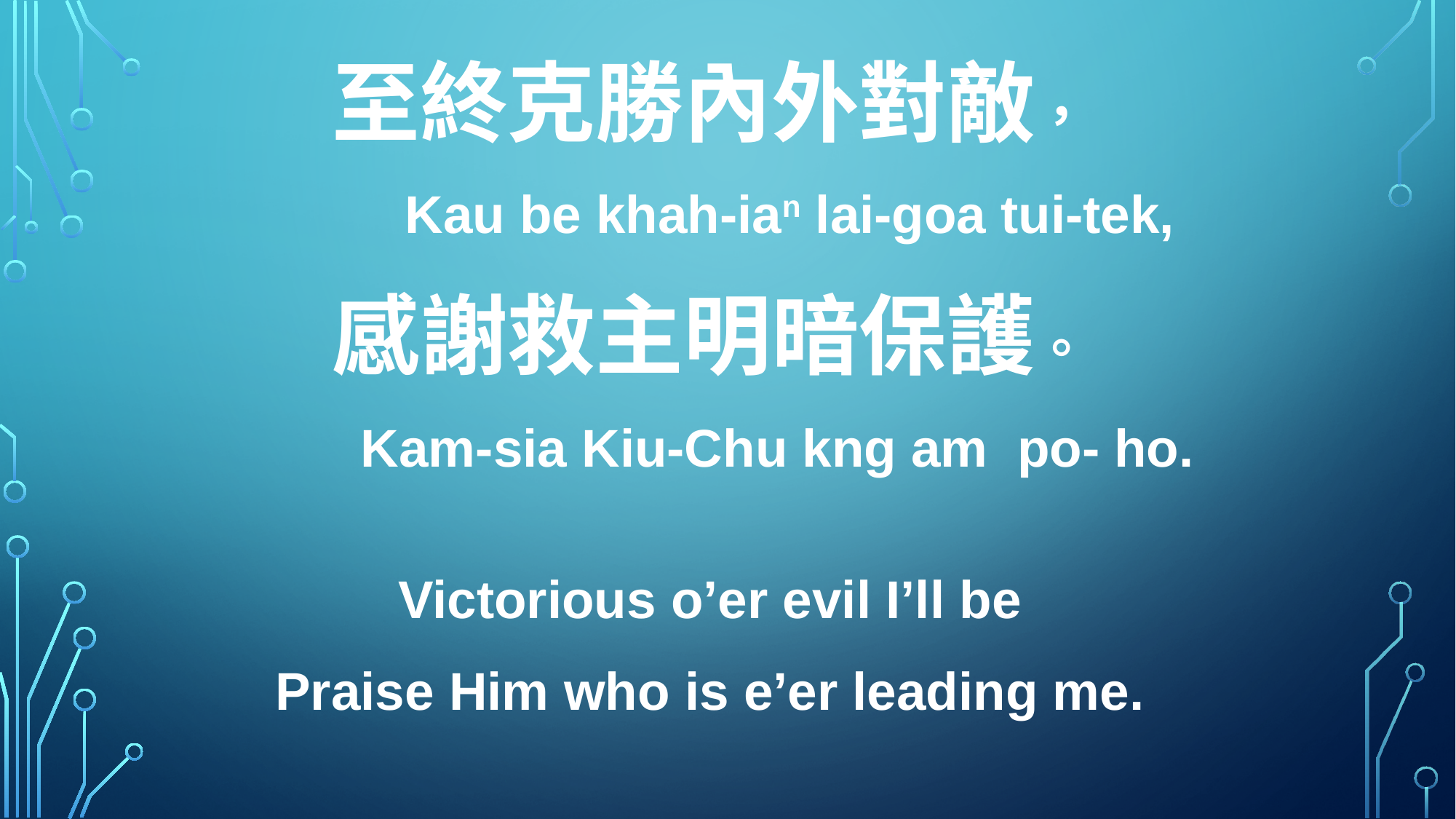

至終克勝內外對敵，
                  Kau be khah-ian lai-goa tui-tek,
感謝救主明暗保護。
               Kam-sia Kiu-Chu kng am  po- ho.

Victorious o’er evil I’ll be
Praise Him who is e’er leading me.